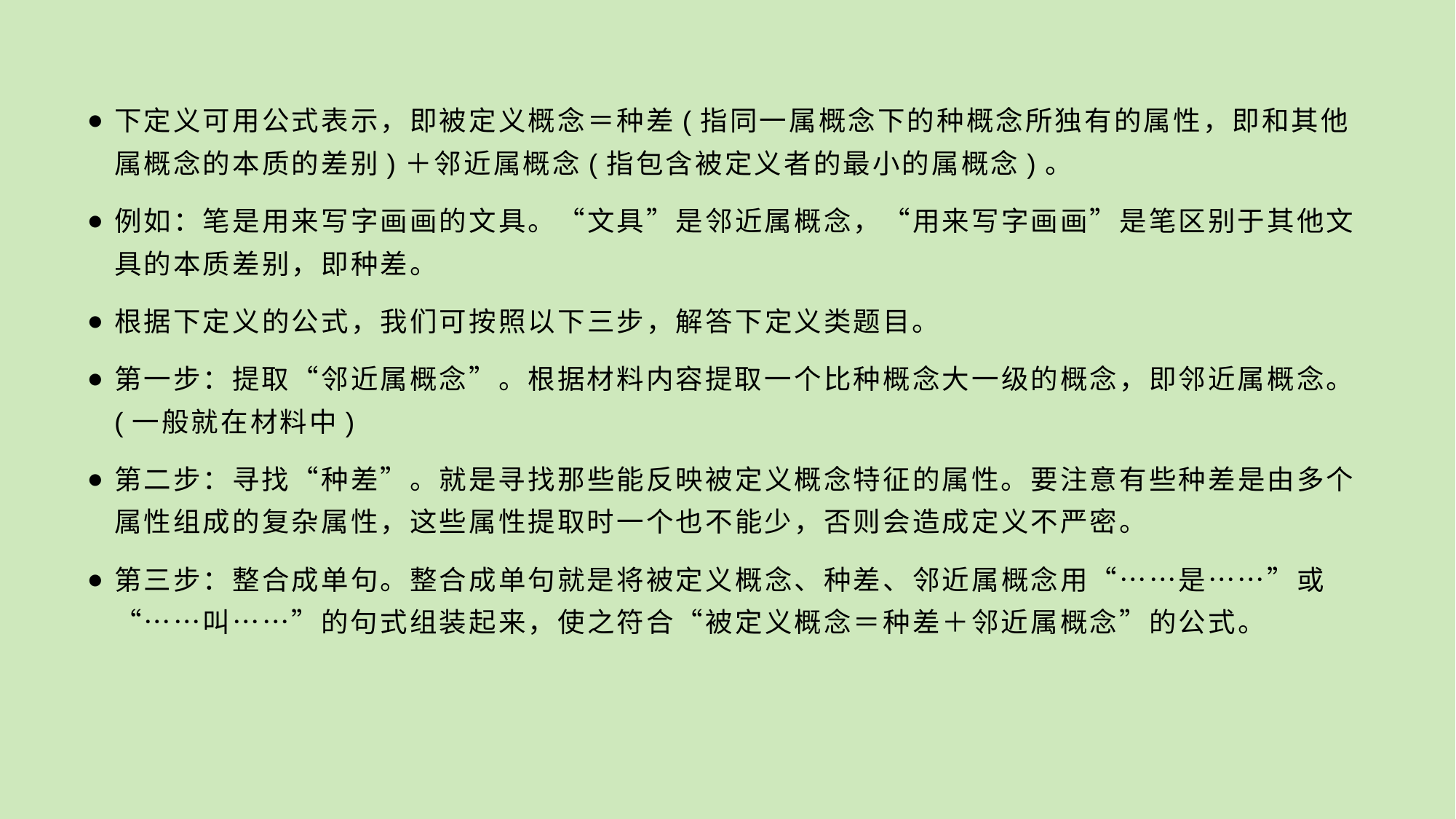

下定义可用公式表示，即被定义概念＝种差(指同一属概念下的种概念所独有的属性，即和其他属概念的本质的差别)＋邻近属概念(指包含被定义者的最小的属概念)。
例如：笔是用来写字画画的文具。“文具”是邻近属概念，“用来写字画画”是笔区别于其他文具的本质差别，即种差。
根据下定义的公式，我们可按照以下三步，解答下定义类题目。
第一步：提取“邻近属概念”。根据材料内容提取一个比种概念大一级的概念，即邻近属概念。(一般就在材料中)
第二步：寻找“种差”。就是寻找那些能反映被定义概念特征的属性。要注意有些种差是由多个属性组成的复杂属性，这些属性提取时一个也不能少，否则会造成定义不严密。
第三步：整合成单句。整合成单句就是将被定义概念、种差、邻近属概念用“……是……”或“……叫……”的句式组装起来，使之符合“被定义概念＝种差＋邻近属概念”的公式。